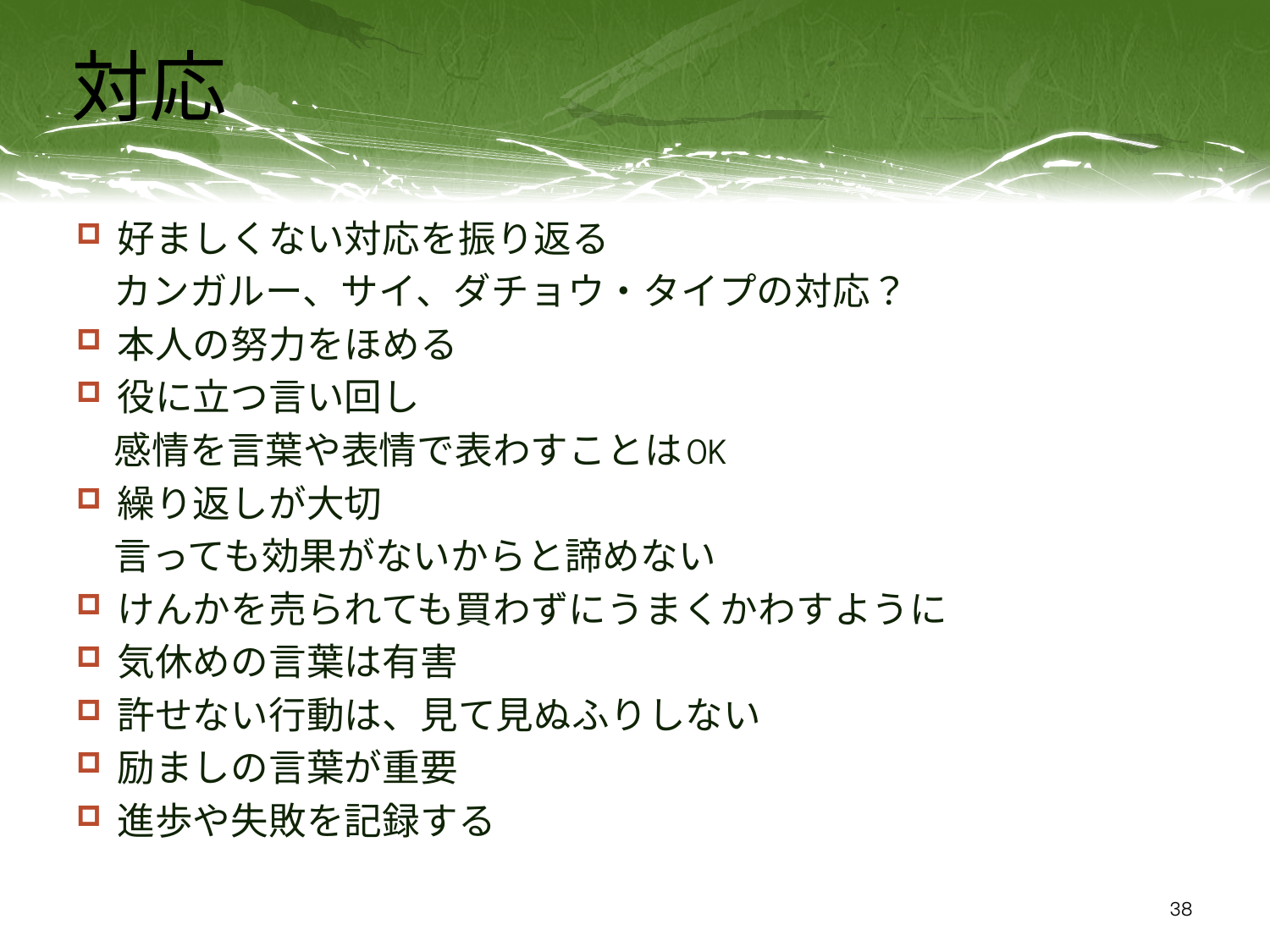

# 対応
好ましくない対応を振り返る
　カンガルー、サイ、ダチョウ・タイプの対応？
本人の努力をほめる
役に立つ言い回し
　感情を言葉や表情で表わすことはOK
繰り返しが大切
　言っても効果がないからと諦めない
けんかを売られても買わずにうまくかわすように
気休めの言葉は有害
許せない行動は、見て見ぬふりしない
励ましの言葉が重要
進歩や失敗を記録する

38